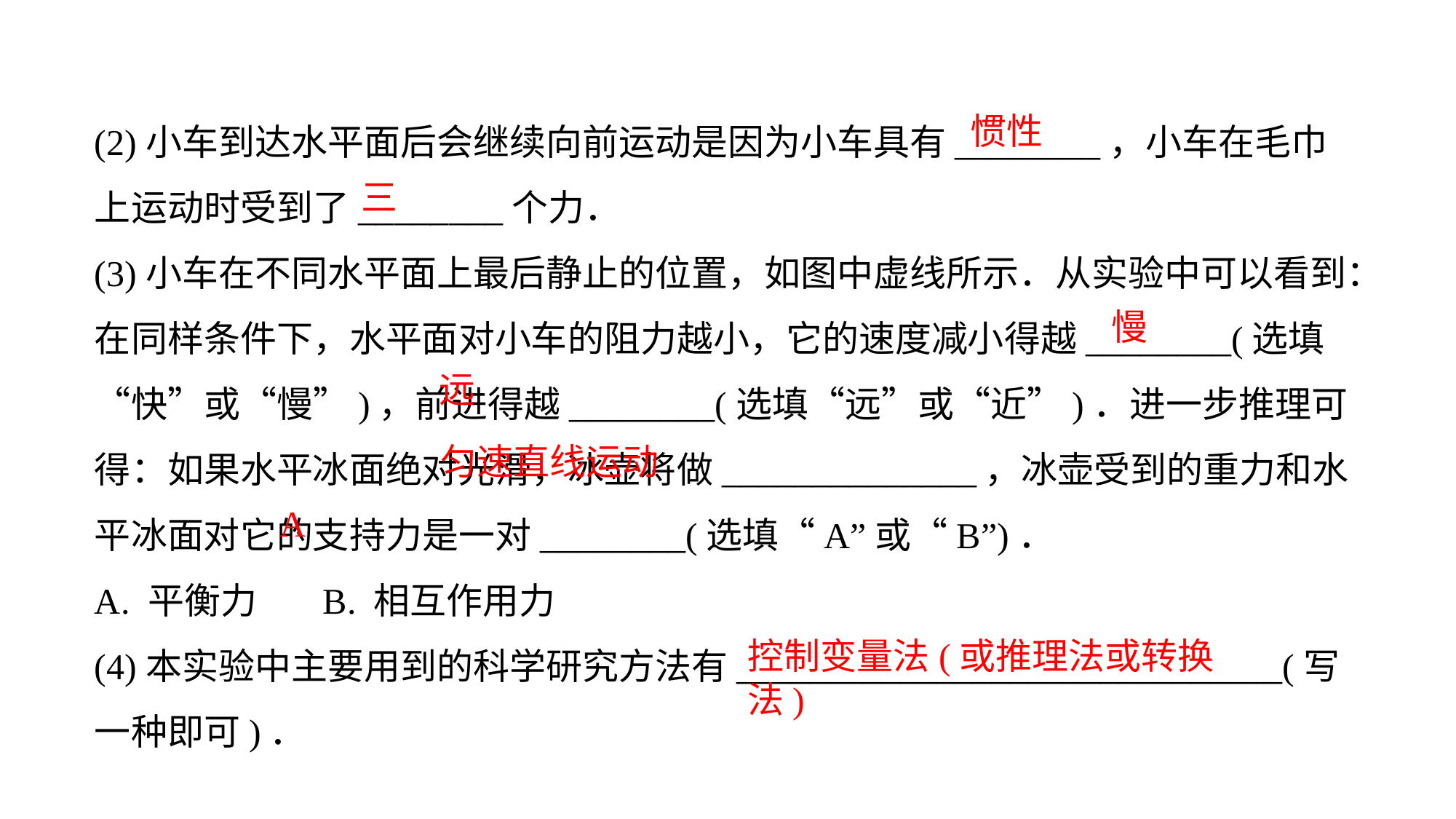

(2)小车到达水平面后会继续向前运动是因为小车具有________，小车在毛巾上运动时受到了________个力．
(3)小车在不同水平面上最后静止的位置，如图中虚线所示．从实验中可以看到：在同样条件下，水平面对小车的阻力越小，它的速度减小得越________(选填“快”或“慢”)，前进得越________(选填“远”或“近”)．进一步推理可得：如果水平冰面绝对光滑，冰壶将做______________，冰壶受到的重力和水平冰面对它的支持力是一对________(选填“A”或“B”)．
A. 平衡力       B. 相互作用力
(4)本实验中主要用到的科学研究方法有______________________________(写一种即可)．
惯性
三
慢
远
匀速直线运动
A
控制变量法(或推理法或转换法)